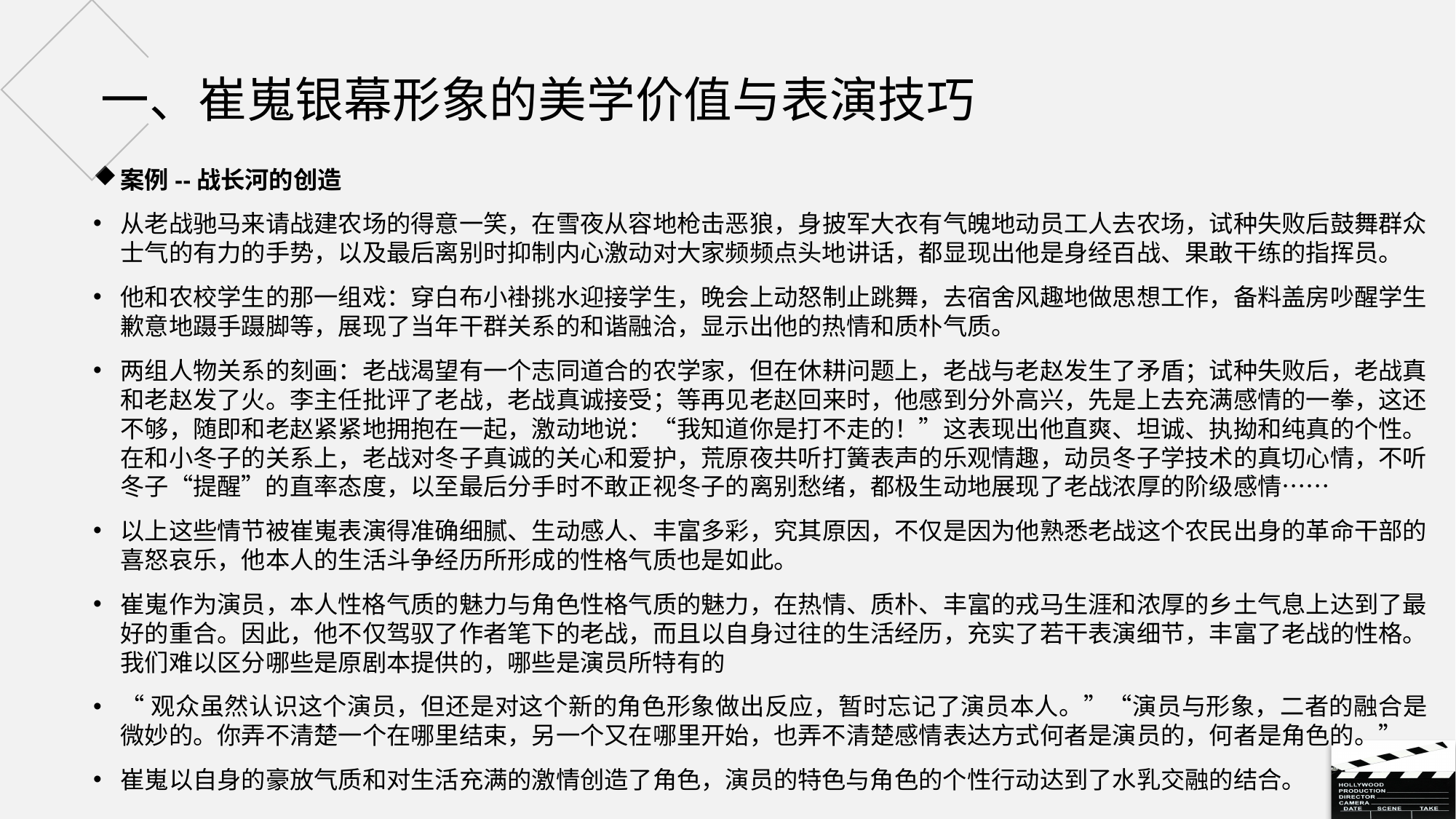

# 一、崔嵬银幕形象的美学价值与表演技巧
案例--战长河的创造
从老战驰马来请战建农场的得意一笑，在雪夜从容地枪击恶狼，身披军大衣有气魄地动员工人去农场，试种失败后鼓舞群众士气的有力的手势，以及最后离别时抑制内心激动对大家频频点头地讲话，都显现出他是身经百战、果敢干练的指挥员。
他和农校学生的那一组戏：穿白布小褂挑水迎接学生，晚会上动怒制止跳舞，去宿舍风趣地做思想工作，备料盖房吵醒学生歉意地蹑手蹑脚等，展现了当年干群关系的和谐融洽，显示出他的热情和质朴气质。
两组人物关系的刻画：老战渴望有一个志同道合的农学家，但在休耕问题上，老战与老赵发生了矛盾；试种失败后，老战真和老赵发了火。李主任批评了老战，老战真诚接受；等再见老赵回来时，他感到分外高兴，先是上去充满感情的一拳，这还不够，随即和老赵紧紧地拥抱在一起，激动地说：“我知道你是打不走的！”这表现出他直爽、坦诚、执拗和纯真的个性。在和小冬子的关系上，老战对冬子真诚的关心和爱护，荒原夜共听打簧表声的乐观情趣，动员冬子学技术的真切心情，不听冬子“提醒”的直率态度，以至最后分手时不敢正视冬子的离别愁绪，都极生动地展现了老战浓厚的阶级感情……
以上这些情节被崔嵬表演得准确细腻、生动感人、丰富多彩，究其原因，不仅是因为他熟悉老战这个农民出身的革命干部的喜怒哀乐，他本人的生活斗争经历所形成的性格气质也是如此。
崔嵬作为演员，本人性格气质的魅力与角色性格气质的魅力，在热情、质朴、丰富的戎马生涯和浓厚的乡土气息上达到了最好的重合。因此，他不仅驾驭了作者笔下的老战，而且以自身过往的生活经历，充实了若干表演细节，丰富了老战的性格。我们难以区分哪些是原剧本提供的，哪些是演员所特有的
“观众虽然认识这个演员，但还是对这个新的角色形象做出反应，暂时忘记了演员本人。”“演员与形象，二者的融合是微妙的。你弄不清楚一个在哪里结束，另一个又在哪里开始，也弄不清楚感情表达方式何者是演员的，何者是角色的。”
崔嵬以自身的豪放气质和对生活充满的激情创造了角色，演员的特色与角色的个性行动达到了水乳交融的结合。